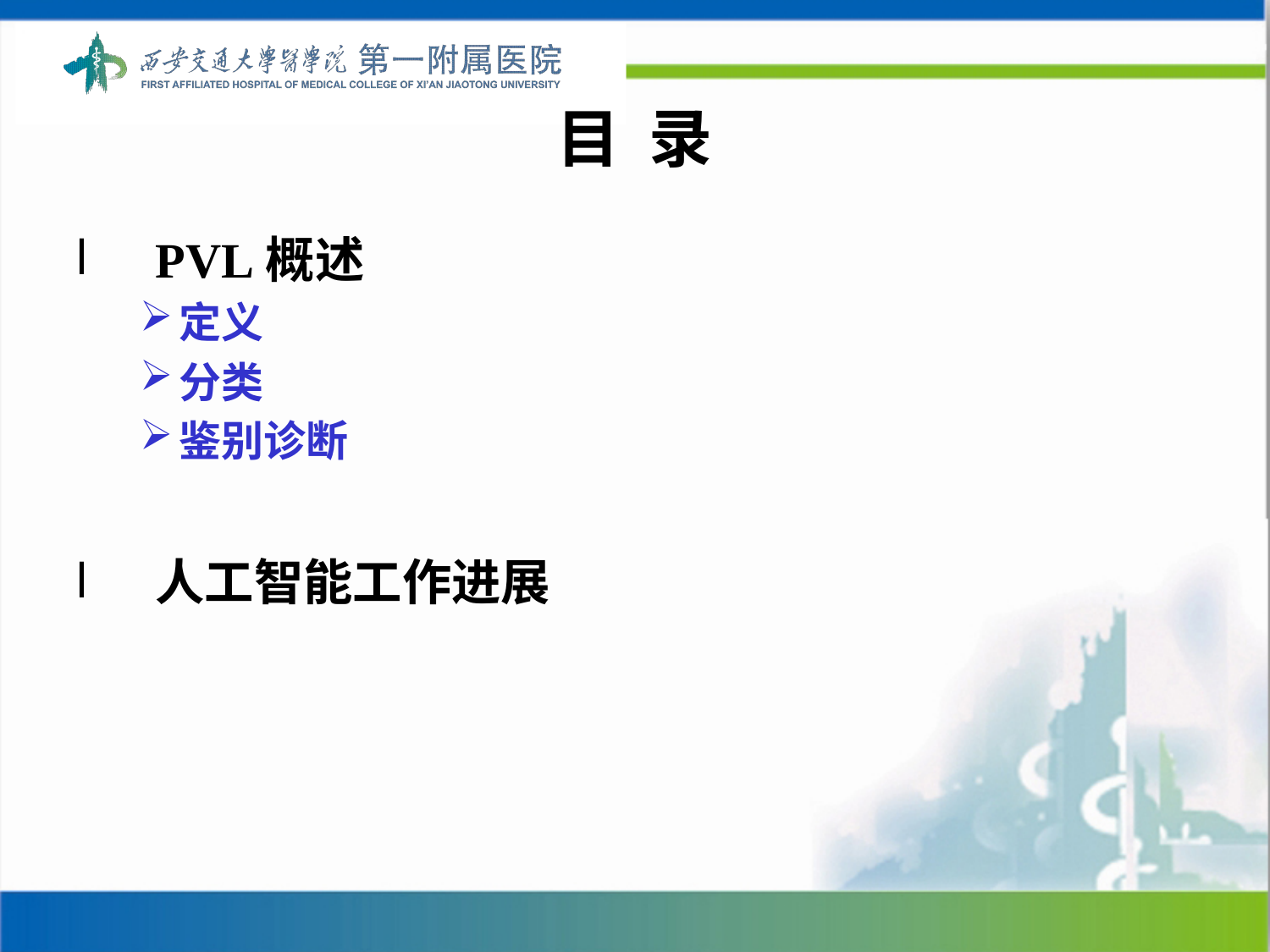

# 目  录
PVL概述
定义
分类
鉴别诊断

人工智能工作进展